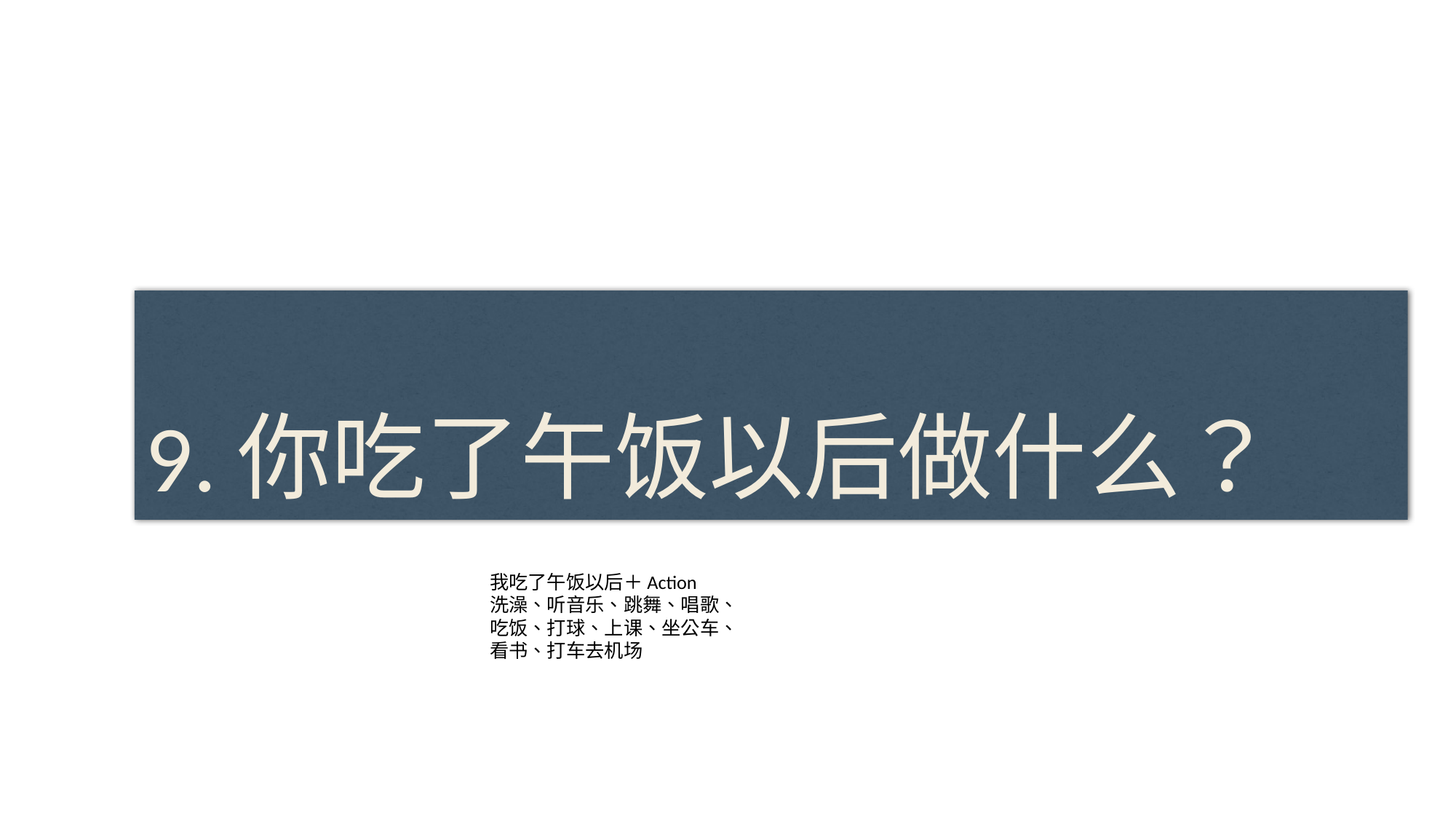

#

9.你吃了午饭以后做什么？
我吃了午饭以后＋Action
洗澡、听音乐、跳舞、唱歌、
吃饭、打球、上课、坐公车、
看书、打车去机场